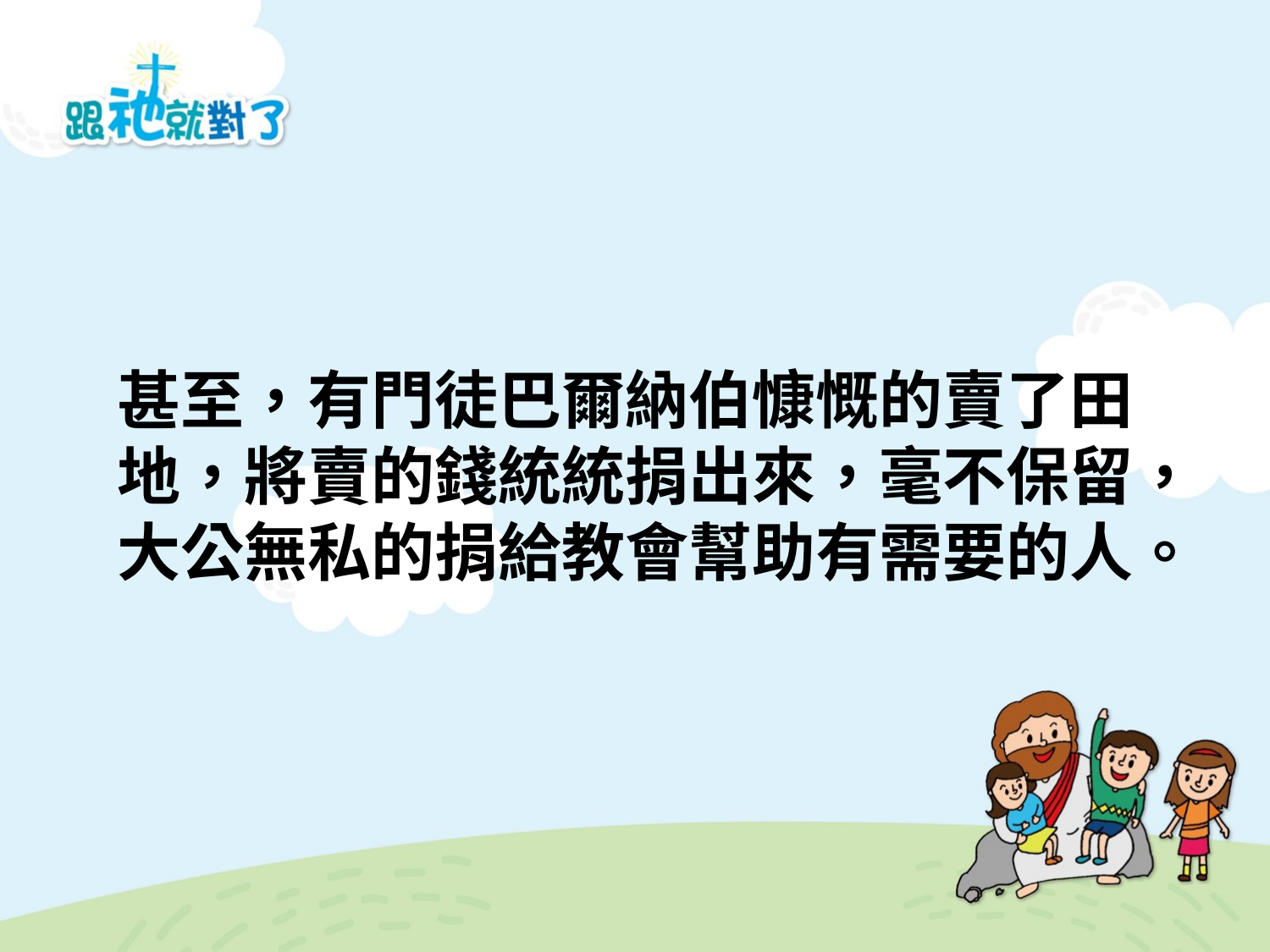

甚至，有門徒巴爾納伯慷慨的賣了田地，將賣的錢統統捐出來，毫不保留，大公無私的捐給教會幫助有需要的人。